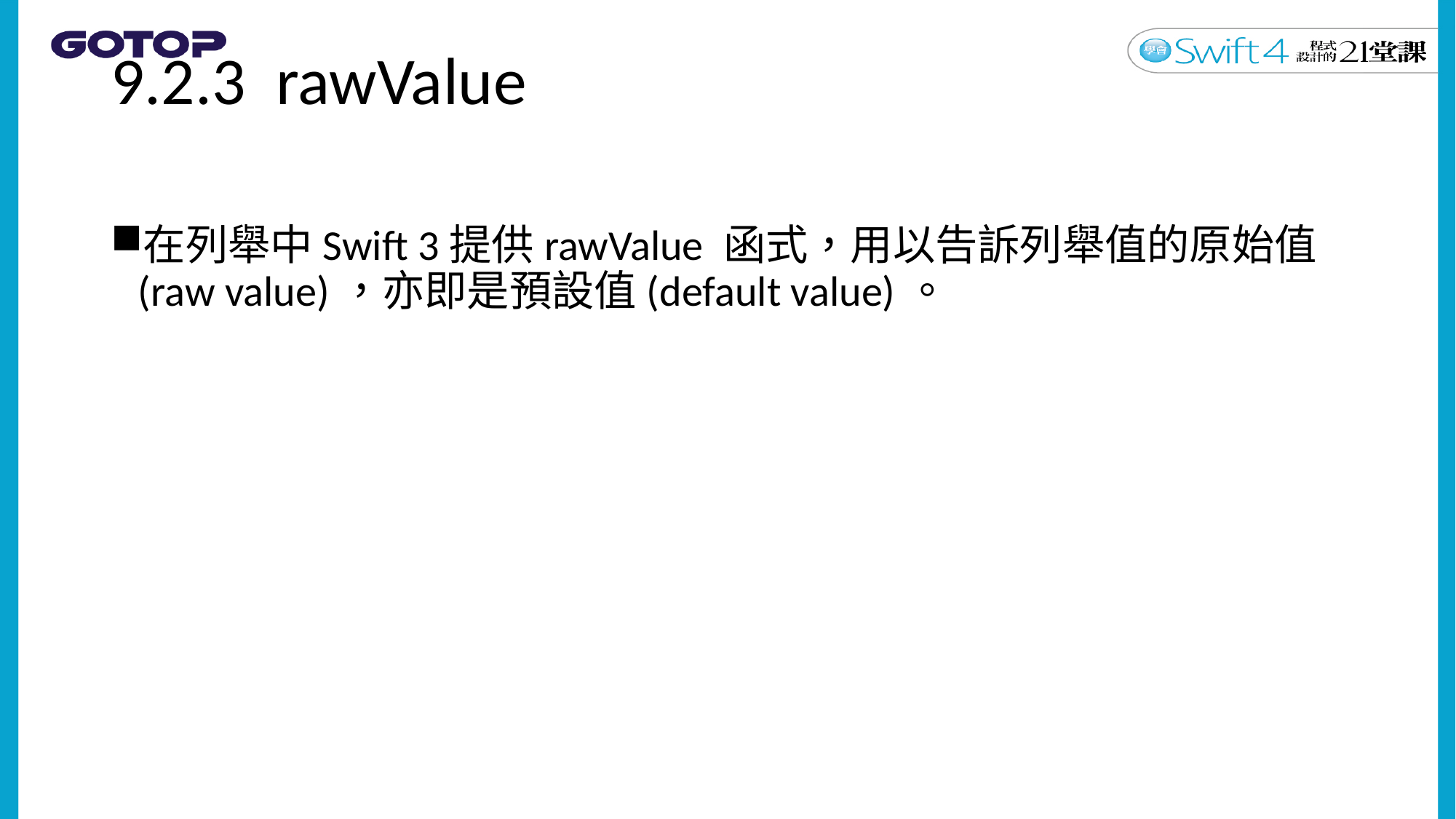

# 9.2.3  rawValue
在列舉中Swift 3提供rawValue 函式，用以告訴列舉值的原始值(raw value)，亦即是預設值(default value)。